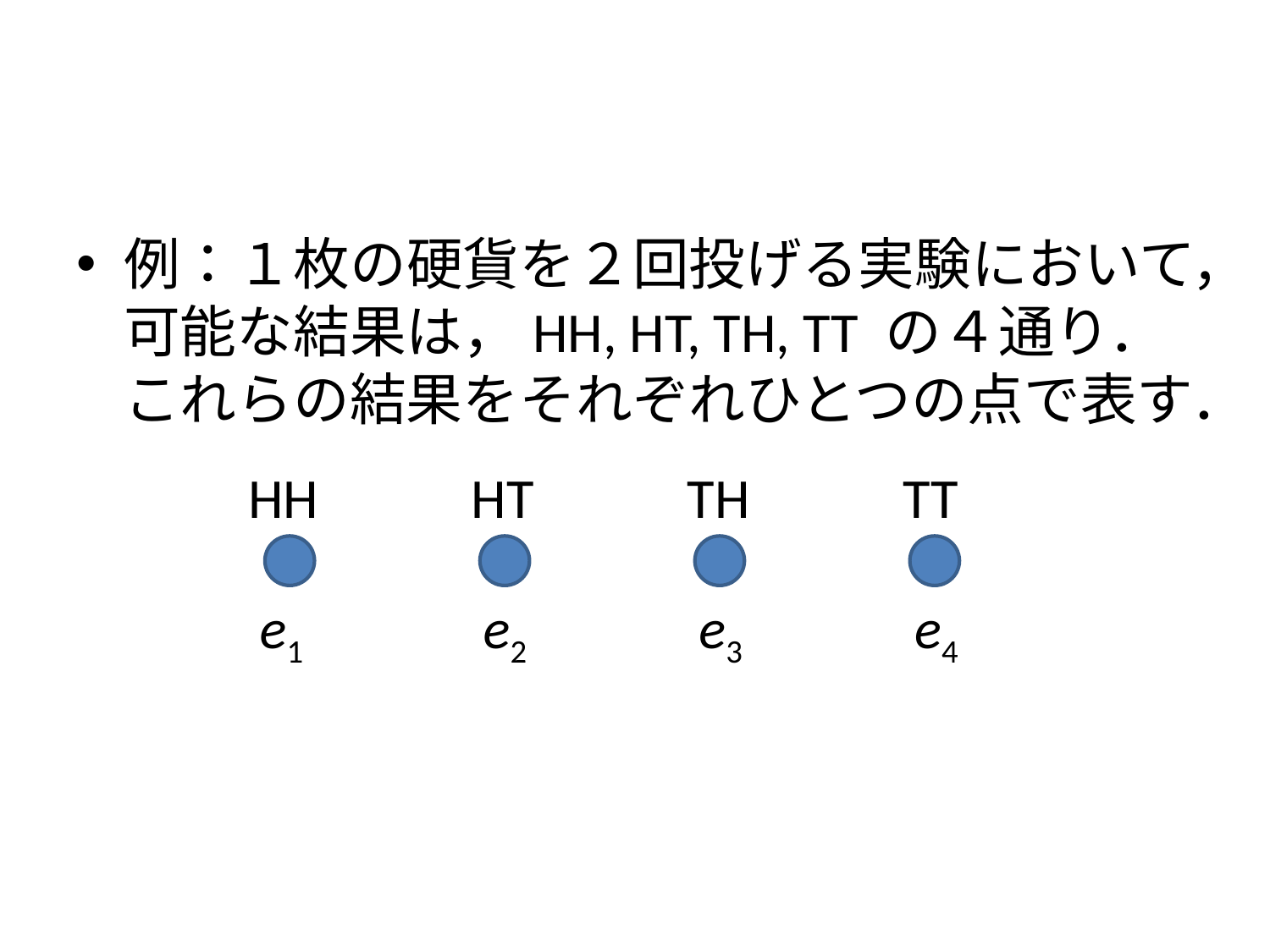

#
例：１枚の硬貨を２回投げる実験において，可能な結果は，HH, HT, TH, TT の４通り．これらの結果をそれぞれひとつの点で表す．
HH
HT
TH
TT

e1
e2
e3
e4